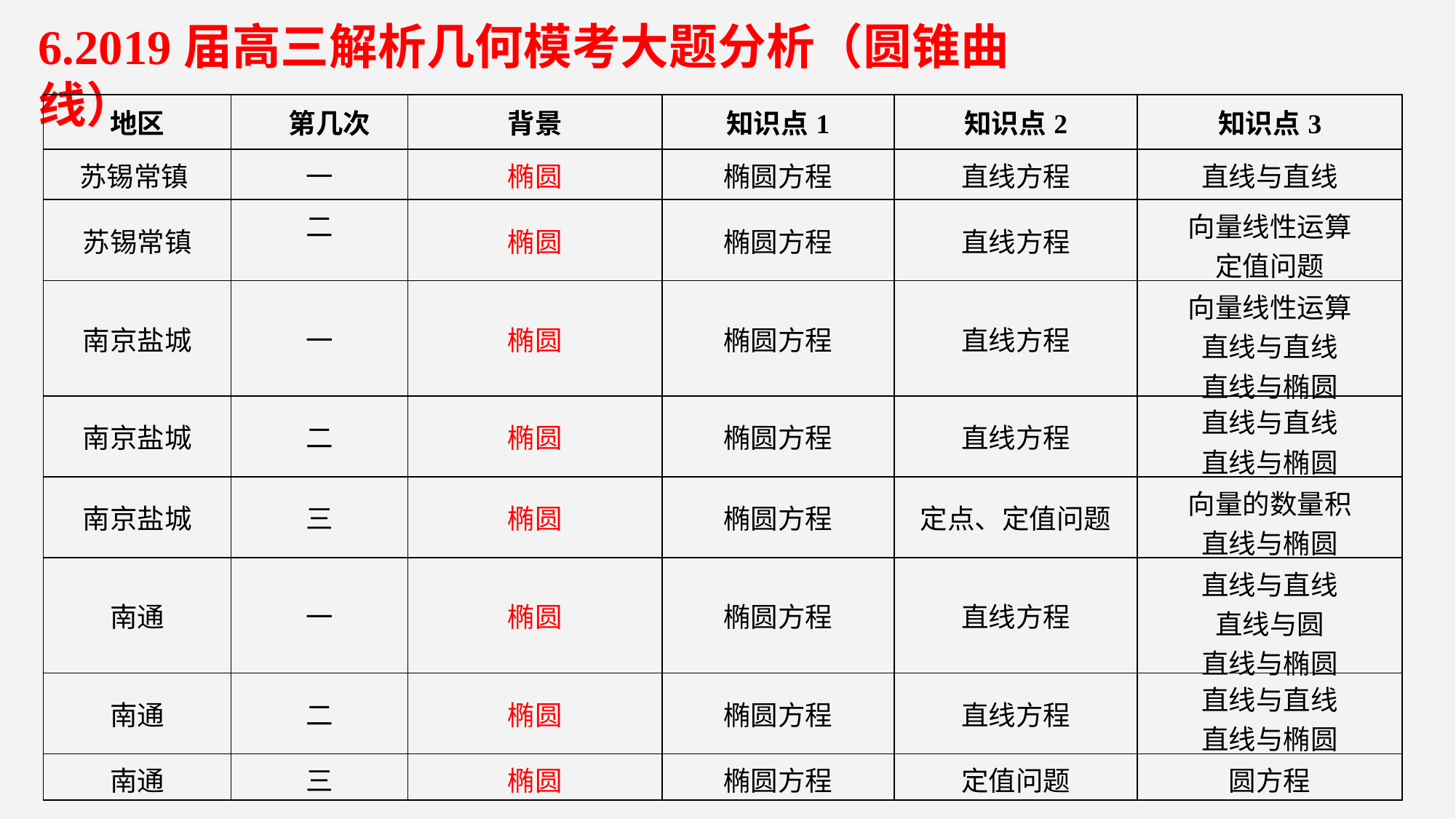

6.2019届高三解析几何模考大题分析（圆锥曲线）
| 地区 | 第几次 | 背景 | 知识点1 | 知识点2 | 知识点3 |
| --- | --- | --- | --- | --- | --- |
| 苏锡常镇 | 一 | 椭圆 | 椭圆方程 | 直线方程 | 直线与直线 |
| 苏锡常镇 | 二 | 椭圆 | 椭圆方程 | 直线方程 | 向量线性运算 定值问题 |
| 南京盐城 | 一 | 椭圆 | 椭圆方程 | 直线方程 | 向量线性运算 直线与直线 直线与椭圆 |
| 南京盐城 | 二 | 椭圆 | 椭圆方程 | 直线方程 | 直线与直线 直线与椭圆 |
| 南京盐城 | 三 | 椭圆 | 椭圆方程 | 定点、定值问题 | 向量的数量积 直线与椭圆 |
| 南通 | 一 | 椭圆 | 椭圆方程 | 直线方程 | 直线与直线 直线与圆 直线与椭圆 |
| 南通 | 二 | 椭圆 | 椭圆方程 | 直线方程 | 直线与直线 直线与椭圆 |
| 南通 | 三 | 椭圆 | 椭圆方程 | 定值问题 | 圆方程 |